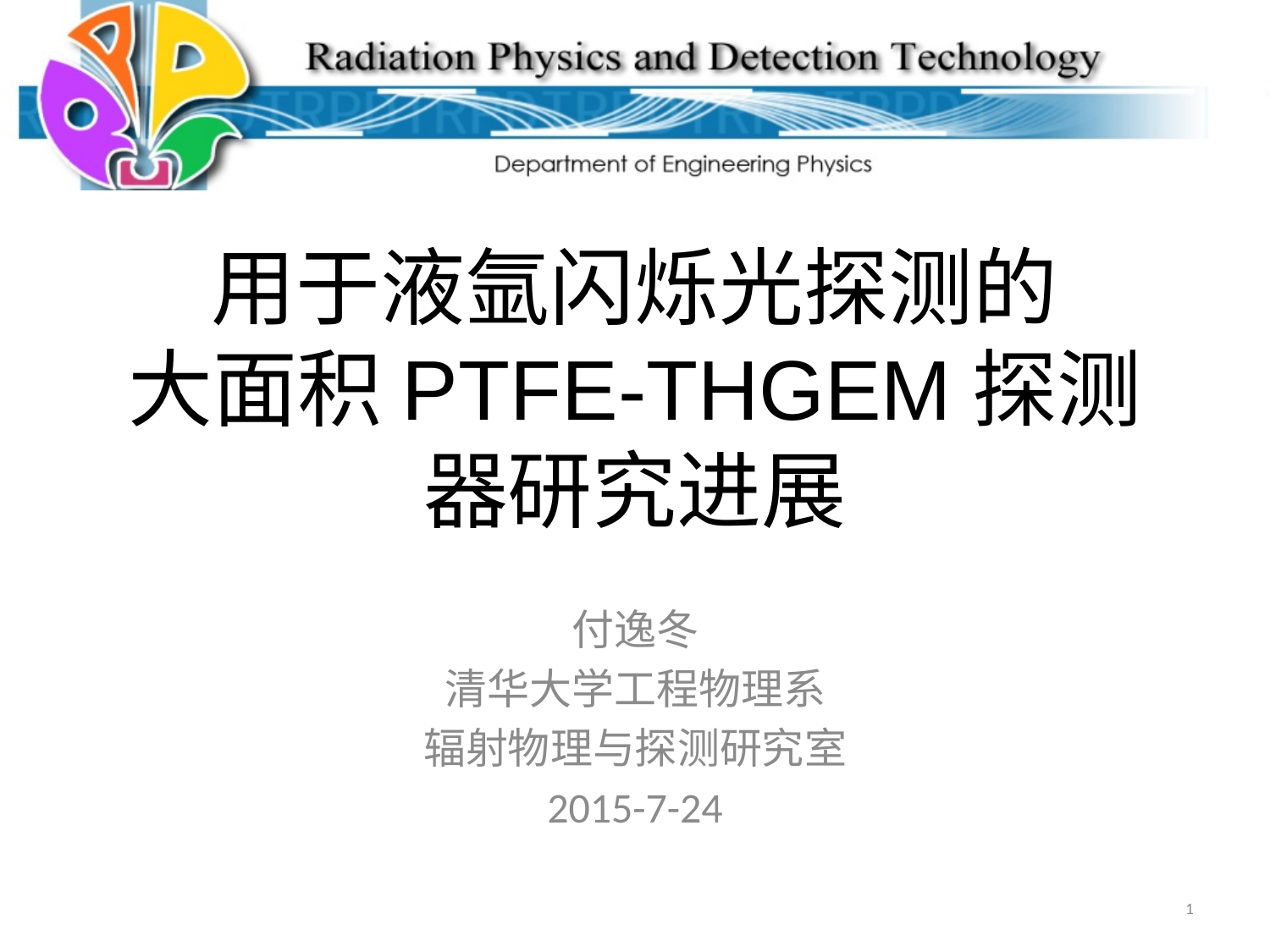

# 用于液氩闪烁光探测的 大面积PTFE-THGEM探测器研究进展
付逸冬
清华大学工程物理系
辐射物理与探测研究室
2015-7-24
1